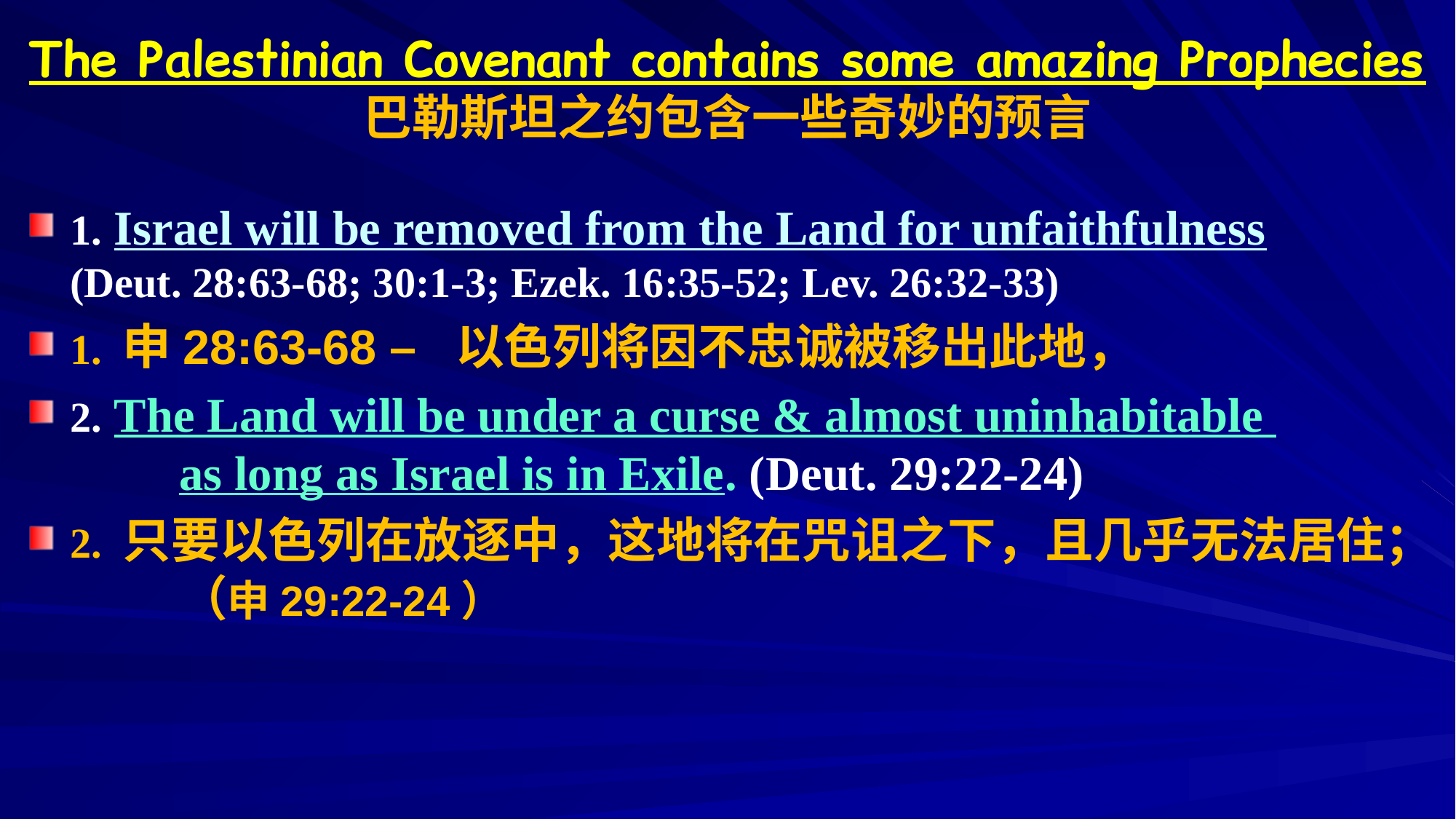

# The Palestinian Covenant contains some amazing Prophecies 巴勒斯坦之约包含一些奇妙的预言
1. Israel will be removed from the Land for unfaithfulness 	(Deut. 28:63-68; 30:1-3; Ezek. 16:35-52; Lev. 26:32-33)
1. 申28:63-68 –  以色列将因不忠诚被移出此地，
2. The Land will be under a curse & almost uninhabitable 		as long as Israel is in Exile. (Deut. 29:22-24)
2. 只要以色列在放逐中，这地将在咒诅之下，且几乎无法居住；	（申29:22-24）